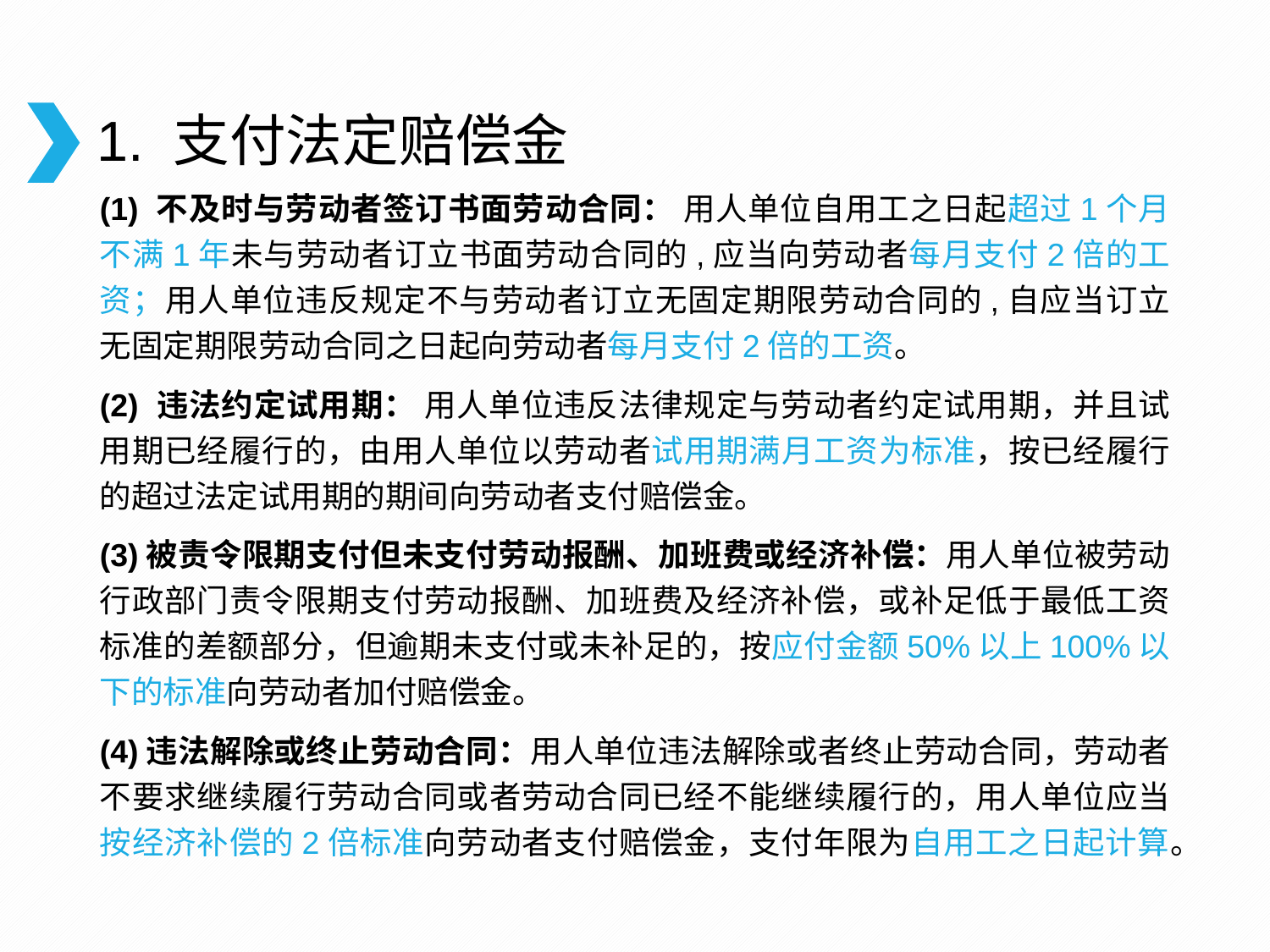

# 1. 支付法定赔偿金
(1) 不及时与劳动者签订书面劳动合同： 用人单位自用工之日起超过1个月不满1年未与劳动者订立书面劳动合同的,应当向劳动者每月支付2倍的工资；用人单位违反规定不与劳动者订立无固定期限劳动合同的,自应当订立无固定期限劳动合同之日起向劳动者每月支付2倍的工资。
(2) 违法约定试用期： 用人单位违反法律规定与劳动者约定试用期，并且试用期已经履行的，由用人单位以劳动者试用期满月工资为标准，按已经履行的超过法定试用期的期间向劳动者支付赔偿金。
(3)被责令限期支付但未支付劳动报酬、加班费或经济补偿：用人单位被劳动行政部门责令限期支付劳动报酬、加班费及经济补偿，或补足低于最低工资标准的差额部分，但逾期未支付或未补足的，按应付金额50%以上100%以下的标准向劳动者加付赔偿金。
(4)违法解除或终止劳动合同：用人单位违法解除或者终止劳动合同，劳动者不要求继续履行劳动合同或者劳动合同已经不能继续履行的，用人单位应当按经济补偿的2倍标准向劳动者支付赔偿金，支付年限为自用工之日起计算。

45